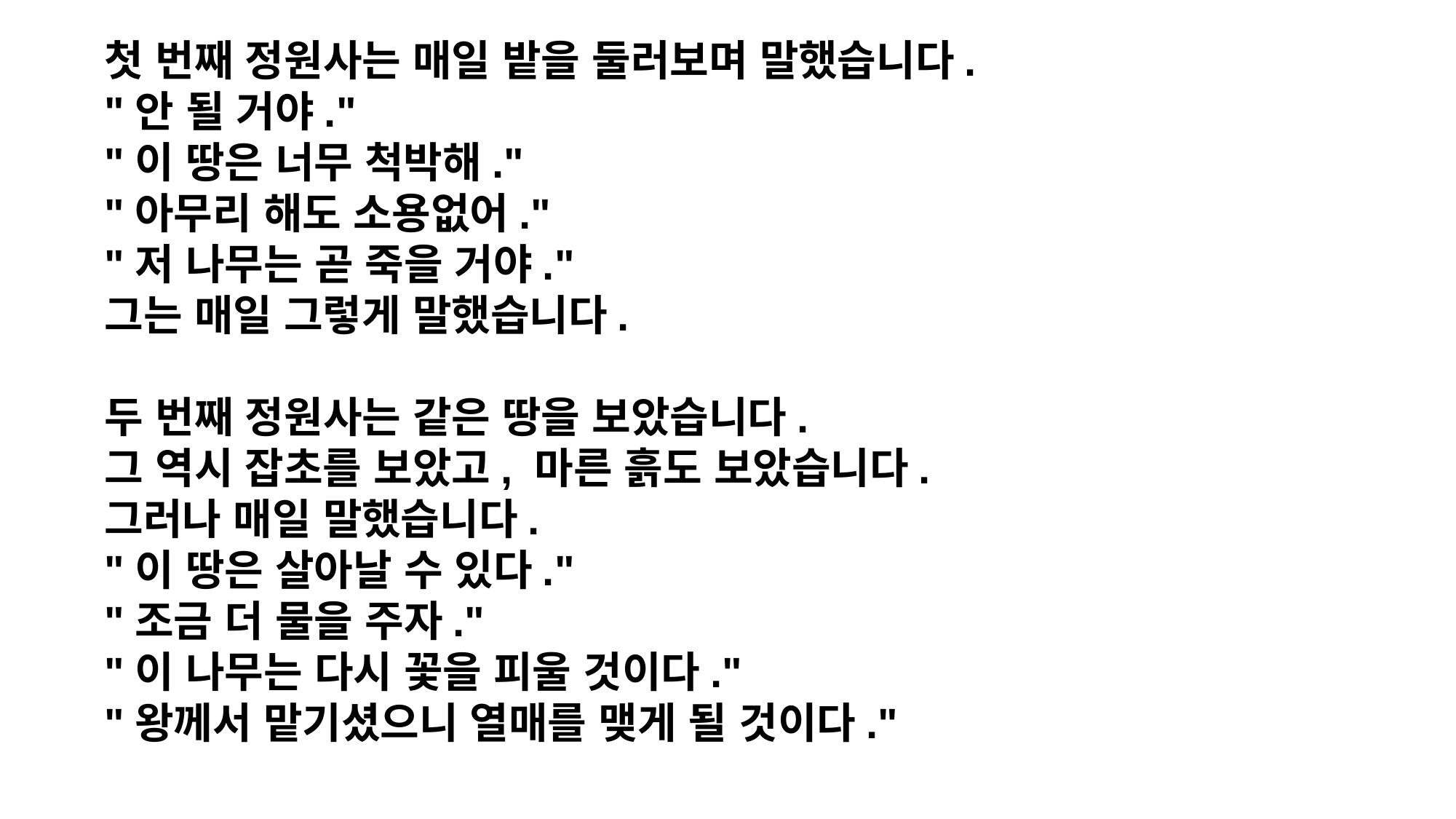

첫 번째 정원사는 매일 밭을 둘러보며 말했습니다.
"안 될 거야."
"이 땅은 너무 척박해."
"아무리 해도 소용없어."
"저 나무는 곧 죽을 거야."
그는 매일 그렇게 말했습니다.

두 번째 정원사는 같은 땅을 보았습니다.
그 역시 잡초를 보았고, 마른 흙도 보았습니다.
그러나 매일 말했습니다.
"이 땅은 살아날 수 있다."
"조금 더 물을 주자."
"이 나무는 다시 꽃을 피울 것이다."
"왕께서 맡기셨으니 열매를 맺게 될 것이다."